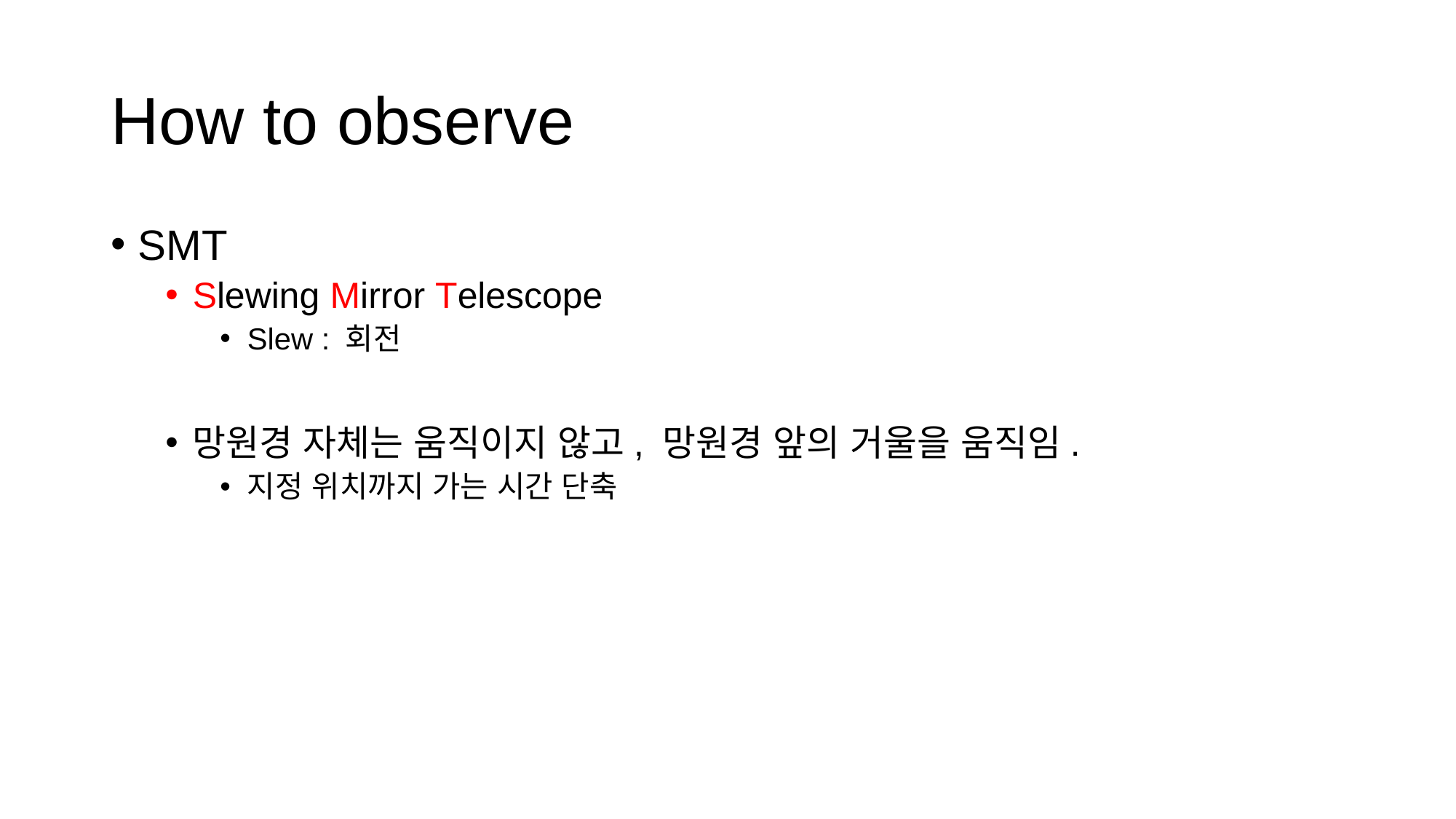

# How to observe
SMT
Slewing Mirror Telescope
Slew : 회전

망원경 자체는 움직이지 않고, 망원경 앞의 거울을 움직임.
지정 위치까지 가는 시간 단축